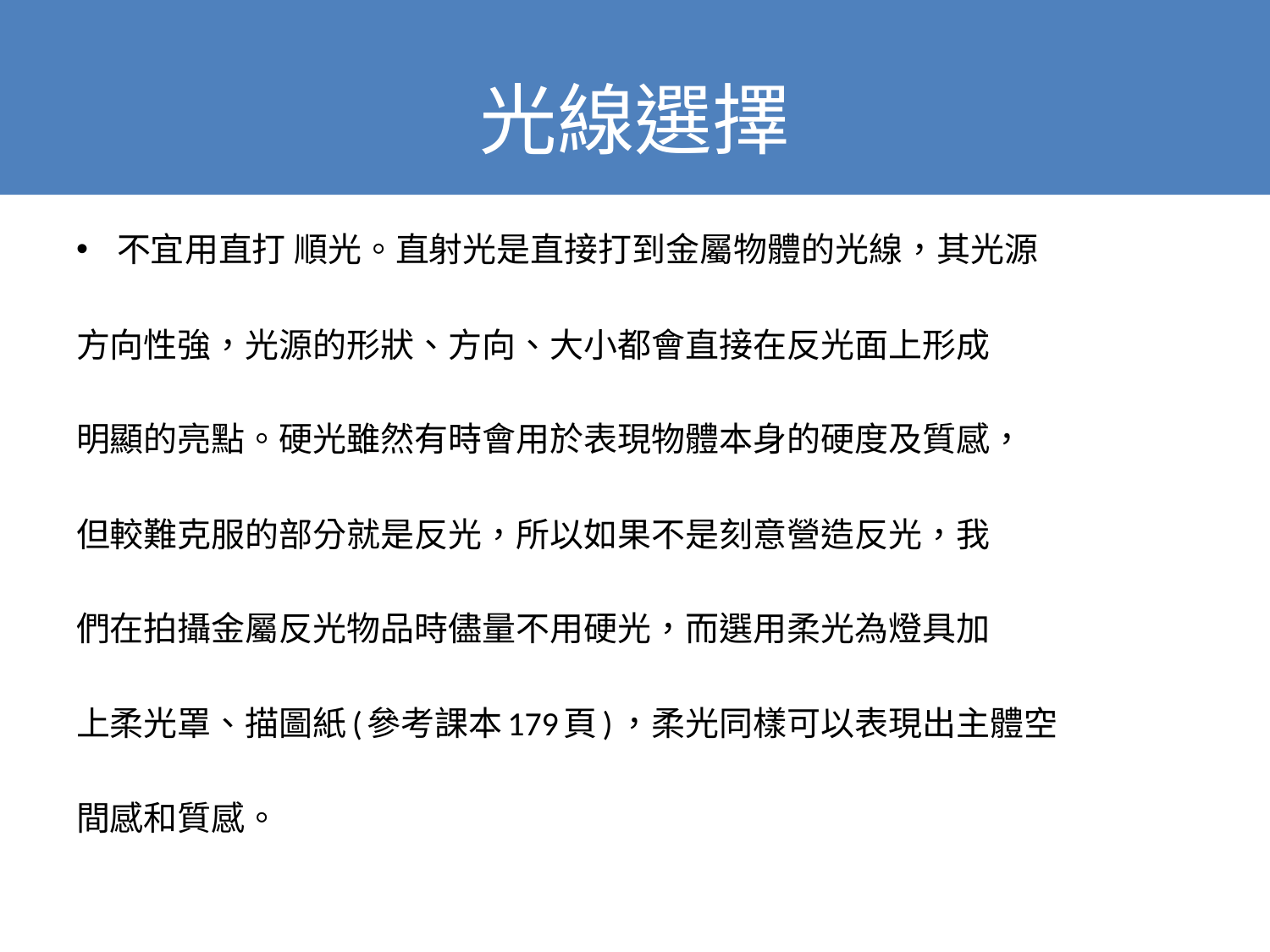

# 光線選擇
不宜用直打 順光。直射光是直接打到金屬物體的光線，其光源

方向性強，光源的形狀、方向、大小都會直接在反光面上形成

明顯的亮點。硬光雖然有時會用於表現物體本身的硬度及質感，

但較難克服的部分就是反光，所以如果不是刻意營造反光，我

們在拍攝金屬反光物品時儘量不用硬光，而選用柔光為燈具加

上柔光罩、描圖紙(參考課本179頁)，柔光同樣可以表現出主體空

間感和質感。